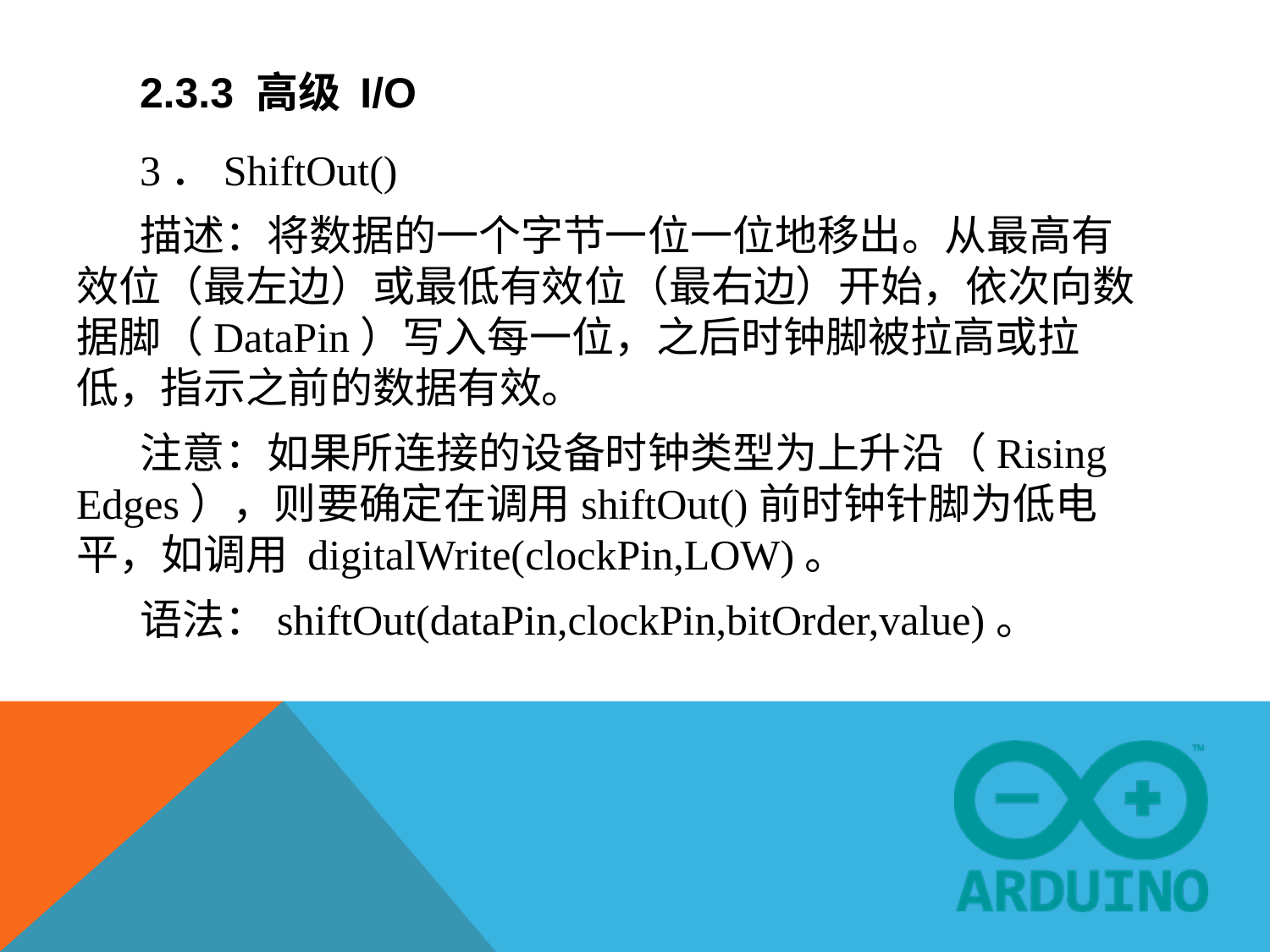

# 2.3.3 高级 I/O
3．ShiftOut()
描述：将数据的一个字节一位一位地移出。从最高有效位（最左边）或最低有效位（最右边）开始，依次向数据脚（DataPin）写入每一位，之后时钟脚被拉高或拉低，指示之前的数据有效。
注意：如果所连接的设备时钟类型为上升沿（Rising Edges），则要确定在调用shiftOut()前时钟针脚为低电平，如调用 digitalWrite(clockPin,LOW)。
语法：shiftOut(dataPin,clockPin,bitOrder,value)。